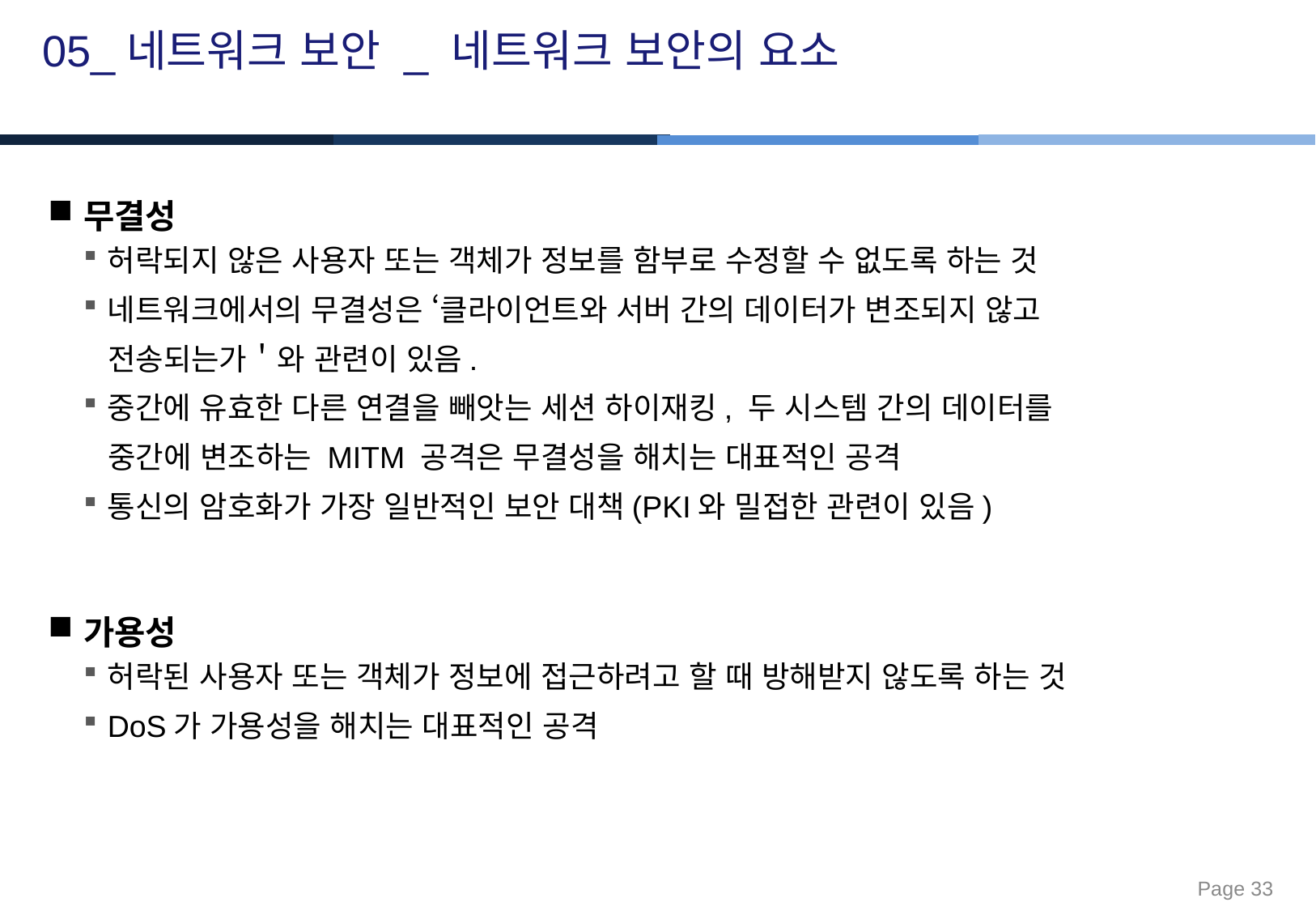

05_네트워크 보안 _ 네트워크 보안의 요소
무결성
허락되지 않은 사용자 또는 객체가 정보를 함부로 수정할 수 없도록 하는 것
네트워크에서의 무결성은 ‘클라이언트와 서버 간의 데이터가 변조되지 않고
  전송되는가＇와 관련이 있음.
중간에 유효한 다른 연결을 빼앗는 세션 하이재킹, 두 시스템 간의 데이터를
  중간에 변조하는 MITM 공격은 무결성을 해치는 대표적인 공격
통신의 암호화가 가장 일반적인 보안 대책(PKI와 밀접한 관련이 있음)

가용성
허락된 사용자 또는 객체가 정보에 접근하려고 할 때 방해받지 않도록 하는 것
DoS가 가용성을 해치는 대표적인 공격

Page 33